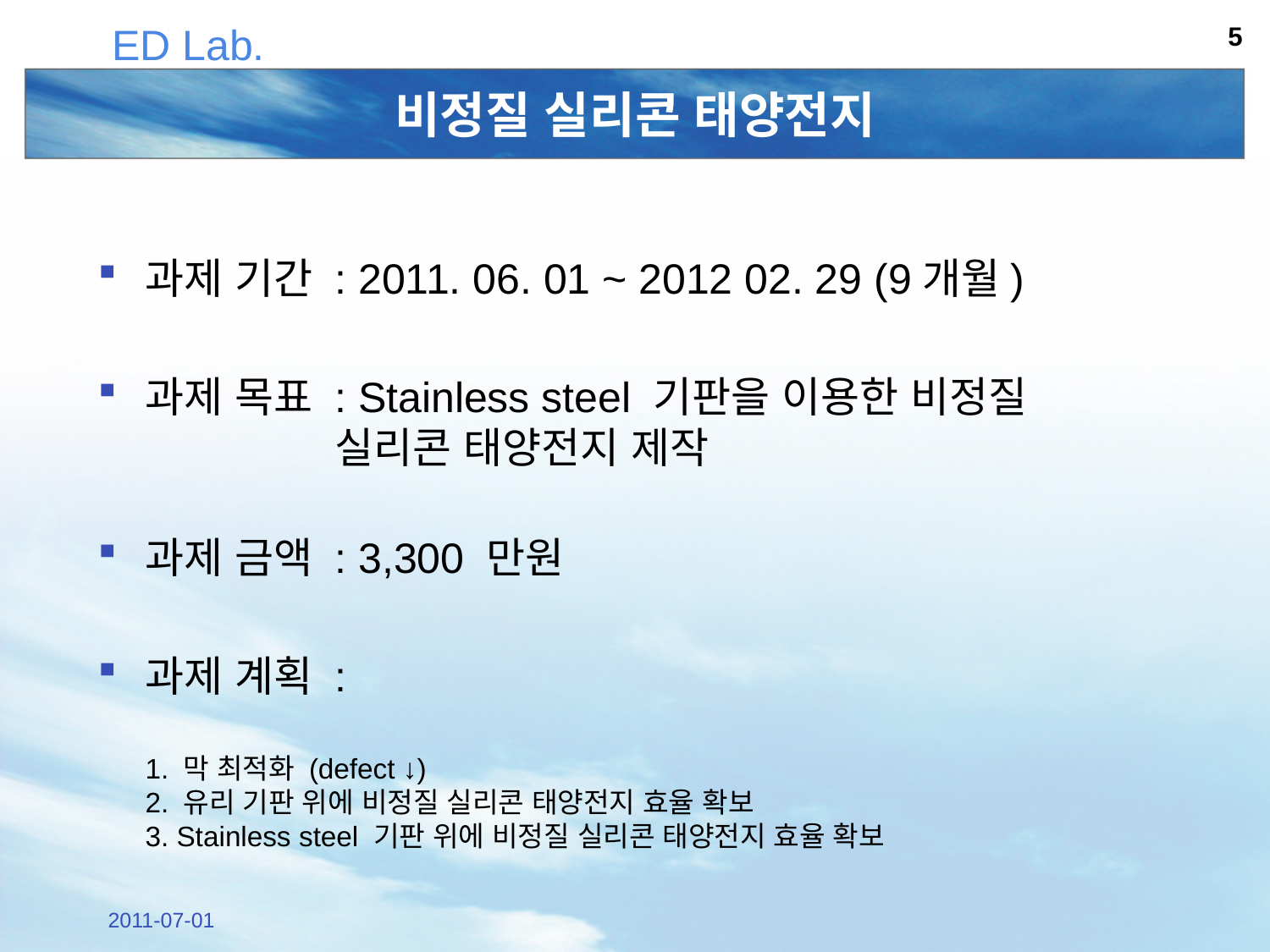

5
# 비정질 실리콘 태양전지

과제 기간 : 2011. 06. 01 ~ 2012 02. 29 (9개월)

과제 목표 : Stainless steel 기판을 이용한 비정질
                실리콘 태양전지 제작
과제 금액 : 3,300 만원

과제 계획 :
1. 막 최적화 (defect ↓)
2. 유리 기판 위에 비정질 실리콘 태양전지 효율 확보
3. Stainless steel 기판 위에 비정질 실리콘 태양전지 효율 확보
2011-07-01